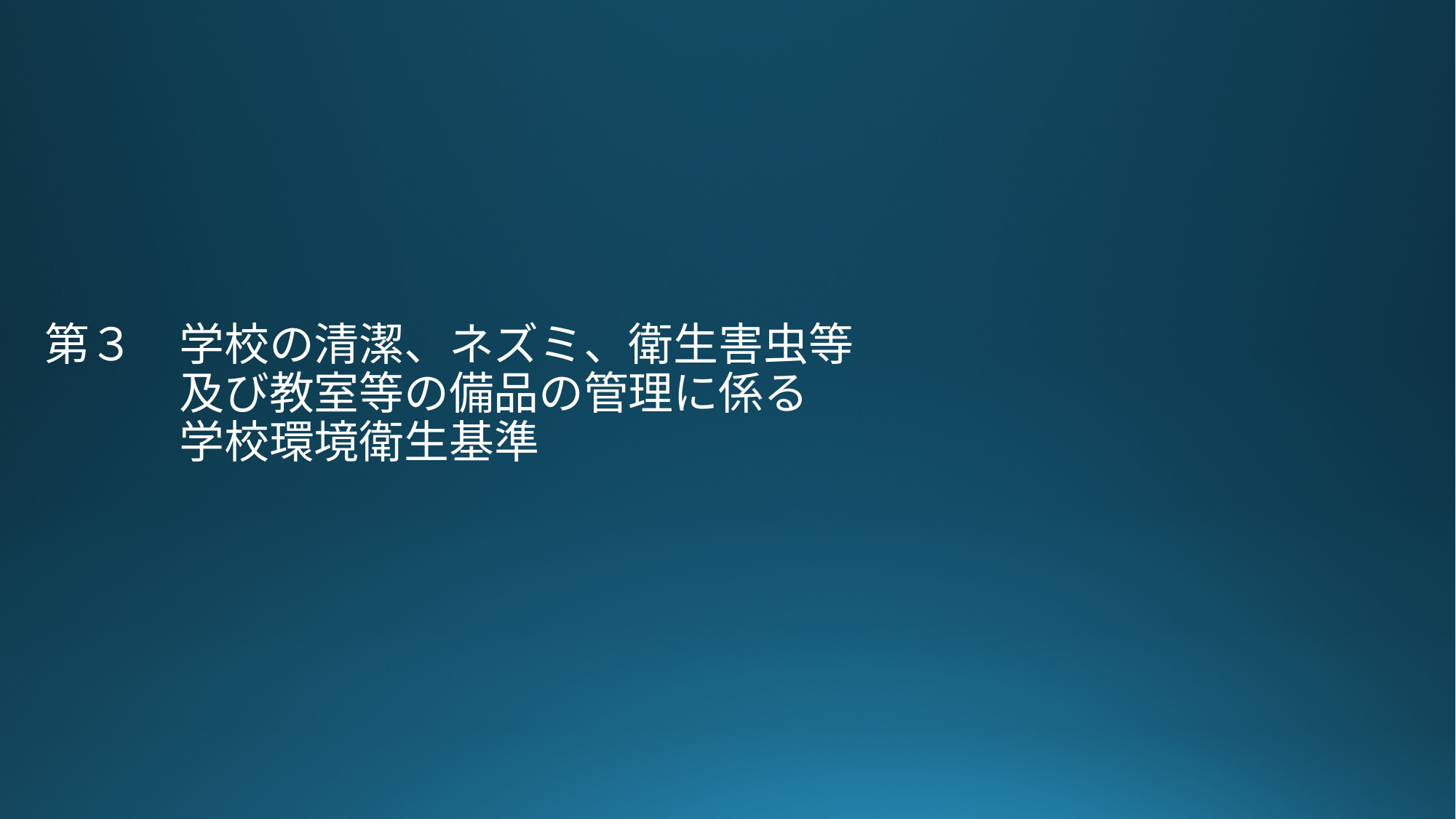

# 第３　学校の清潔、ネズミ、衛生害虫等 　　　及び教室等の備品の管理に係る 　　　学校環境衛生基準